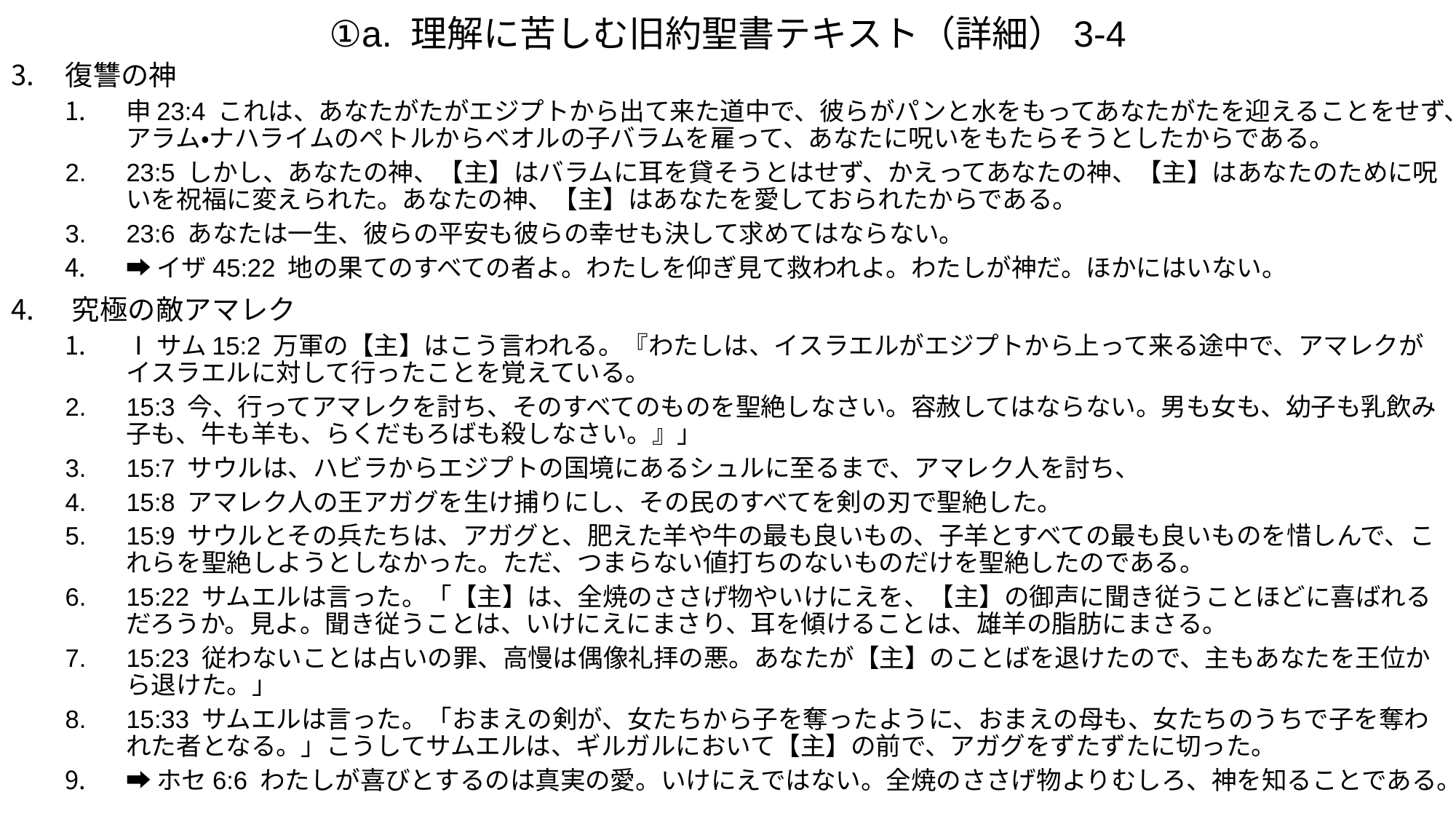

# ①a. 理解に苦しむ旧約聖書テキスト（詳細）3-4
復讐の神
申23:4 これは、あなたがたがエジプトから出て来た道中で、彼らがパンと水をもってあなたがたを迎えることをせず、アラム・ナハライムのペトルからベオルの子バラムを雇って、あなたに呪いをもたらそうとしたからである。
23:5 しかし、あなたの神、【主】はバラムに耳を貸そうとはせず、かえってあなたの神、【主】はあなたのために呪いを祝福に変えられた。あなたの神、【主】はあなたを愛しておられたからである。
23:6 あなたは一生、彼らの平安も彼らの幸せも決して求めてはならない。
➡イザ45:22 地の果てのすべての者よ。わたしを仰ぎ見て救われよ。わたしが神だ。ほかにはいない。
究極の敵アマレク
Ⅰサム15:2 万軍の【主】はこう言われる。『わたしは、イスラエルがエジプトから上って来る途中で、アマレクがイスラエルに対して行ったことを覚えている。
15:3 今、行ってアマレクを討ち、そのすべてのものを聖絶しなさい。容赦してはならない。男も女も、幼子も乳飲み子も、牛も羊も、らくだもろばも殺しなさい。』」
15:7 サウルは、ハビラからエジプトの国境にあるシュルに至るまで、アマレク人を討ち、
15:8 アマレク人の王アガグを生け捕りにし、その民のすべてを剣の刃で聖絶した。
15:9 サウルとその兵たちは、アガグと、肥えた羊や牛の最も良いもの、子羊とすべての最も良いものを惜しんで、これらを聖絶しようとしなかった。ただ、つまらない値打ちのないものだけを聖絶したのである。
15:22 サムエルは言った。「【主】は、全焼のささげ物やいけにえを、【主】の御声に聞き従うことほどに喜ばれるだろうか。見よ。聞き従うことは、いけにえにまさり、耳を傾けることは、雄羊の脂肪にまさる。
15:23 従わないことは占いの罪、高慢は偶像礼拝の悪。あなたが【主】のことばを退けたので、主もあなたを王位から退けた。」
15:33 サムエルは言った。「おまえの剣が、女たちから子を奪ったように、おまえの母も、女たちのうちで子を奪われた者となる。」こうしてサムエルは、ギルガルにおいて【主】の前で、アガグをずたずたに切った。
➡ホセ6:6 わたしが喜びとするのは真実の愛。いけにえではない。全焼のささげ物よりむしろ、神を知ることである。